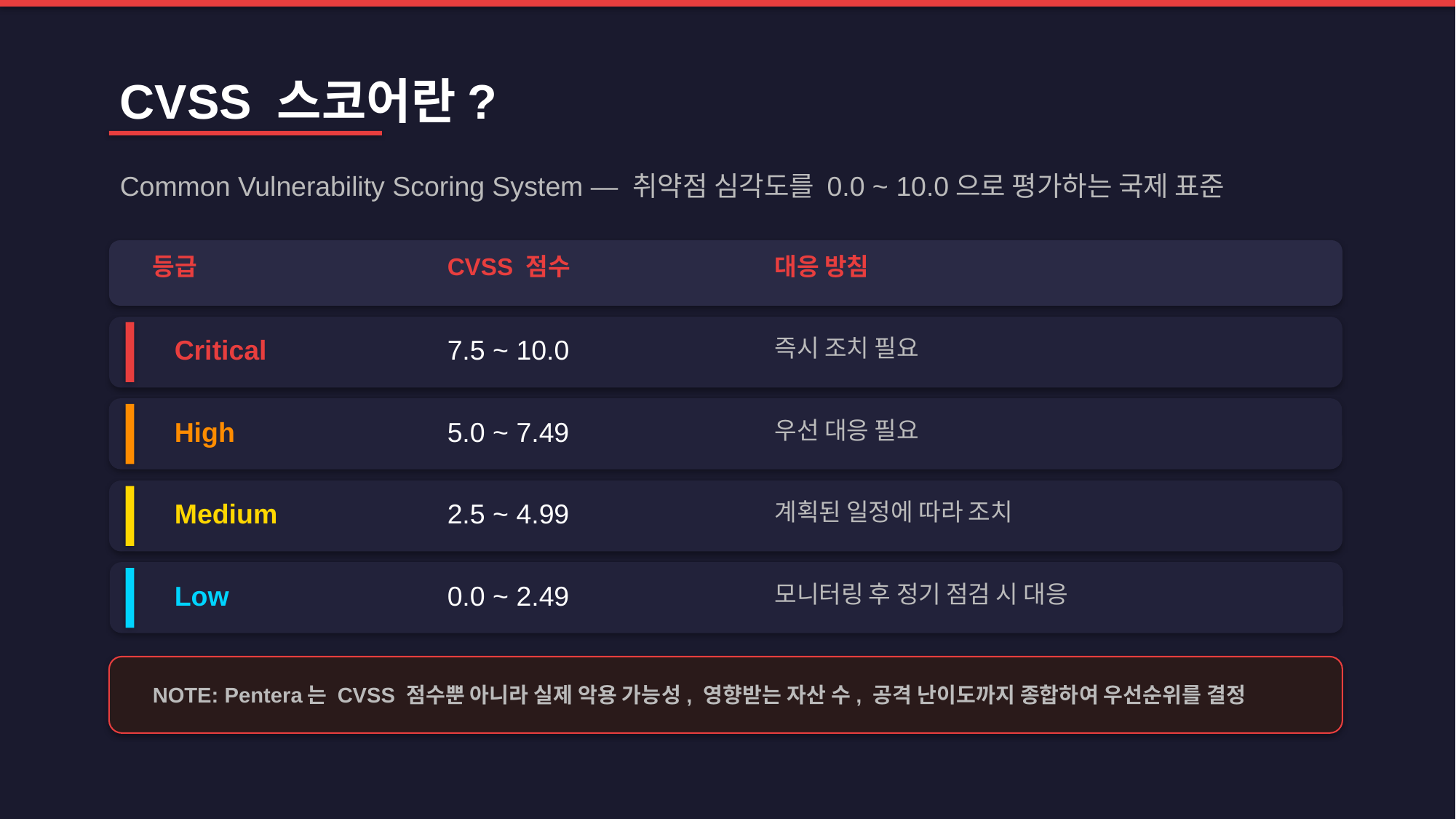

CVSS 스코어란?

Common Vulnerability Scoring System — 취약점 심각도를 0.0 ~ 10.0으로 평가하는 국제 표준

등급
CVSS 점수
대응 방침

Critical
7.5 ~ 10.0
즉시 조치 필요

High
5.0 ~ 7.49
우선 대응 필요

Medium
2.5 ~ 4.99
계획된 일정에 따라 조치

Low
0.0 ~ 2.49
모니터링 후 정기 점검 시 대응

NOTE: Pentera는 CVSS 점수뿐 아니라 실제 악용 가능성, 영향받는 자산 수, 공격 난이도까지 종합하여 우선순위를 결정